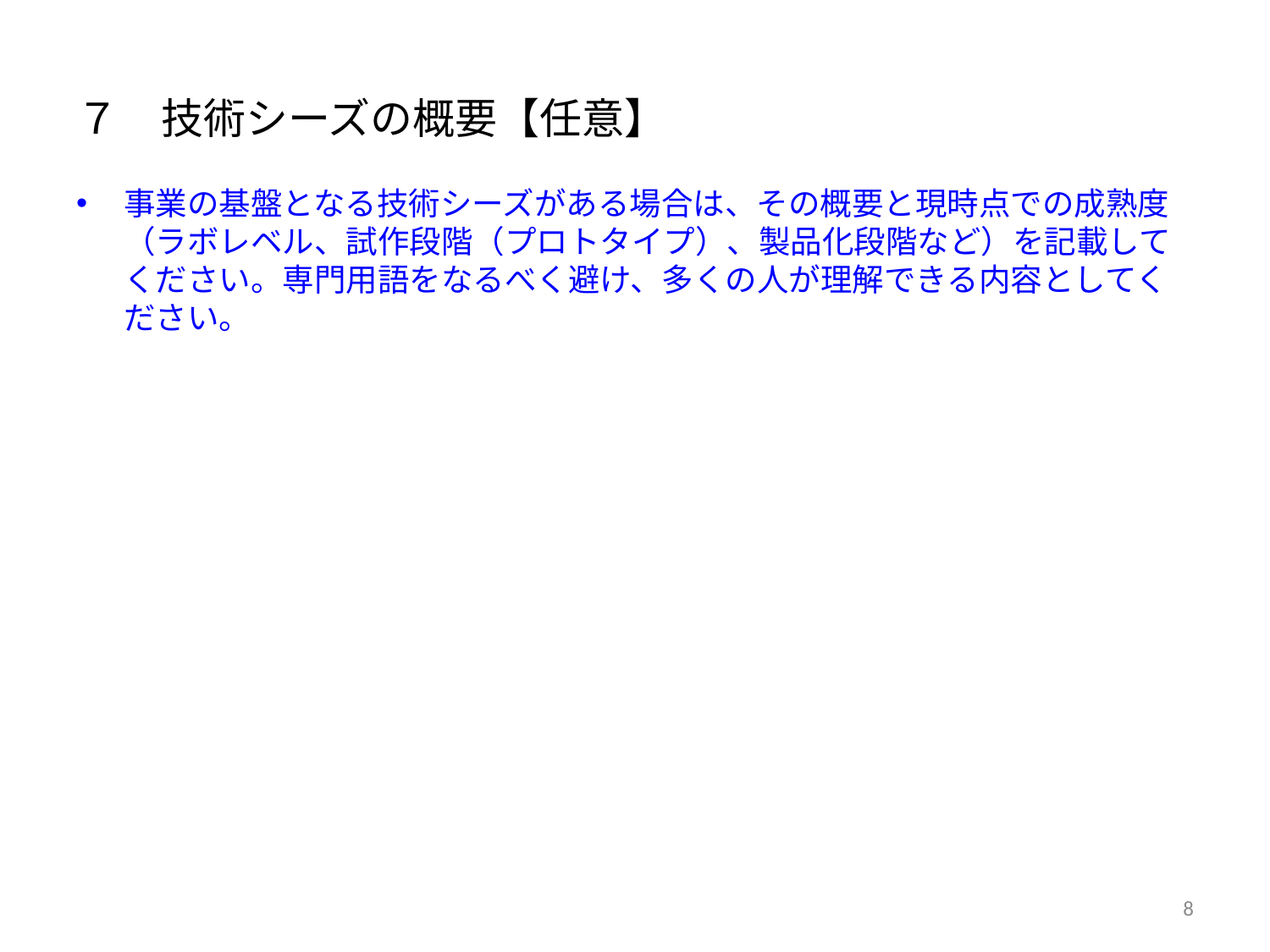

# ７　技術シーズの概要【任意】
事業の基盤となる技術シーズがある場合は、その概要と現時点での成熟度（ラボレベル、試作段階（プロトタイプ）、製品化段階など）を記載してください。専門用語をなるべく避け、多くの人が理解できる内容としてください。
8